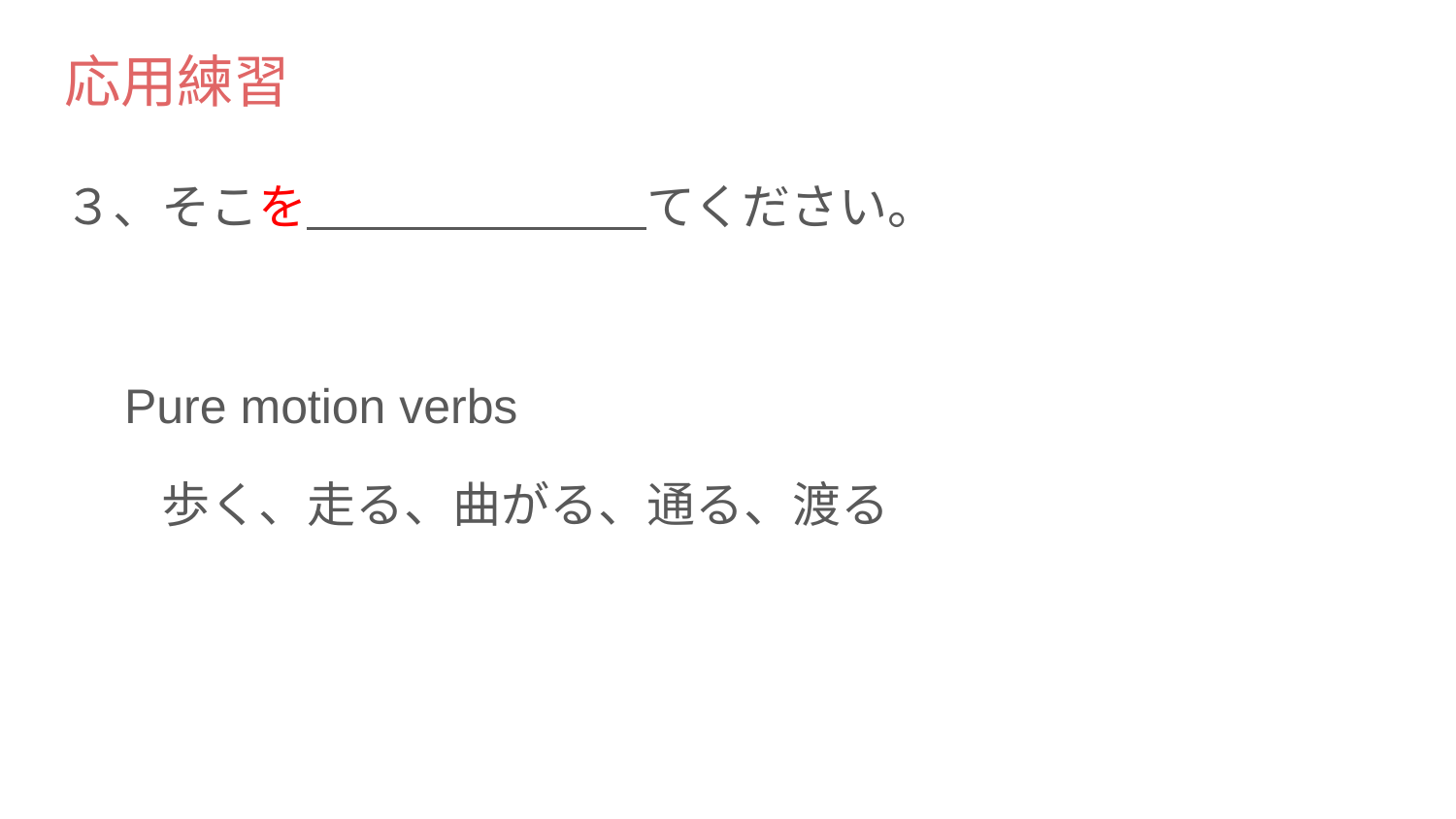

# 応用練習
３、そこを　　　　　　　てください。

　Pure motion verbs
　　歩く、走る、曲がる、通る、渡る